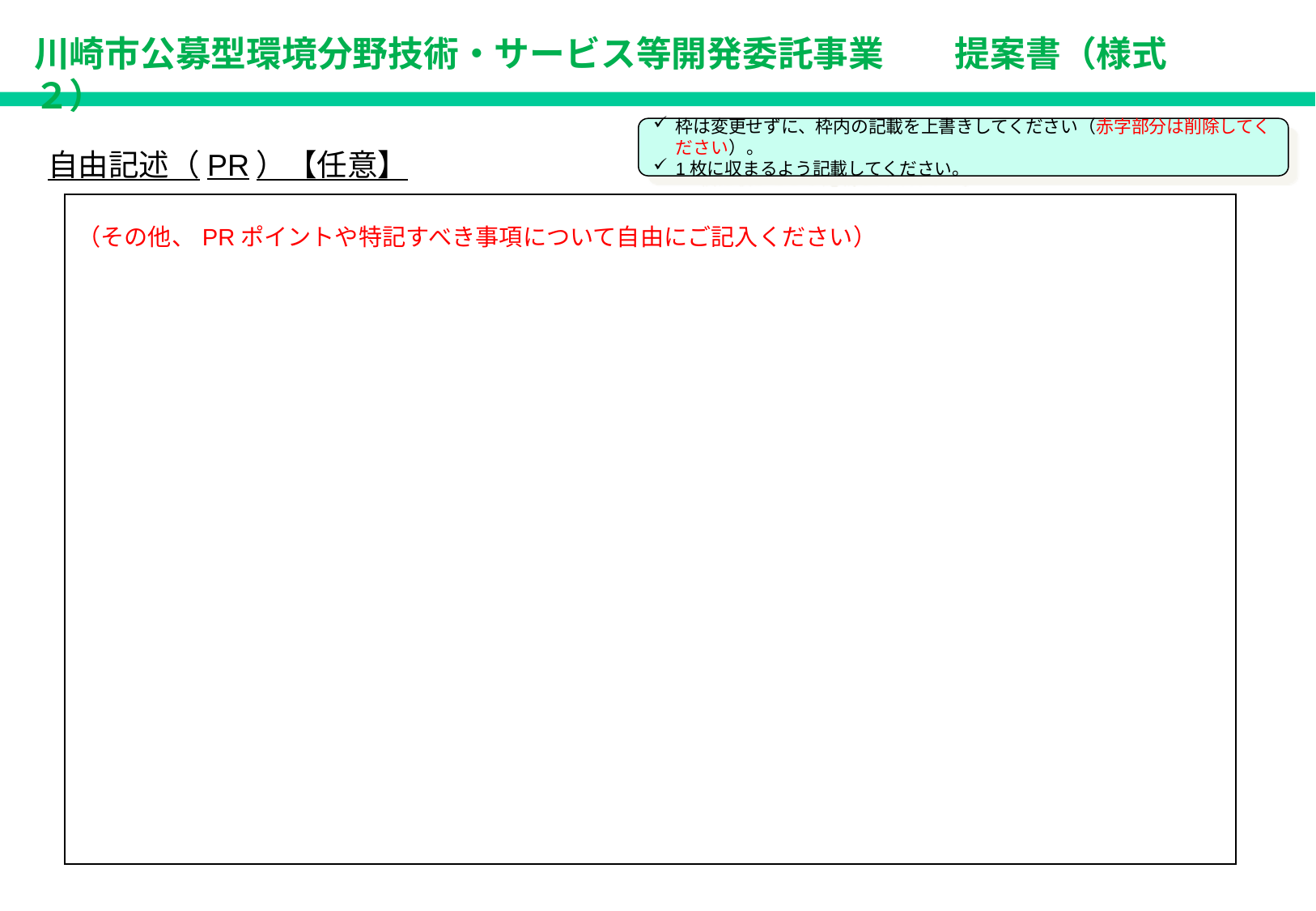

川崎市公募型環境分野技術・サービス等開発委託事業　　提案書（様式２）
枠は変更せずに、枠内の記載を上書きしてください（赤字部分は削除してください）。
1枚に収まるよう記載してください。
自由記述（PR）【任意】
| （その他、PRポイントや特記すべき事項について自由にご記入ください） |
| --- |